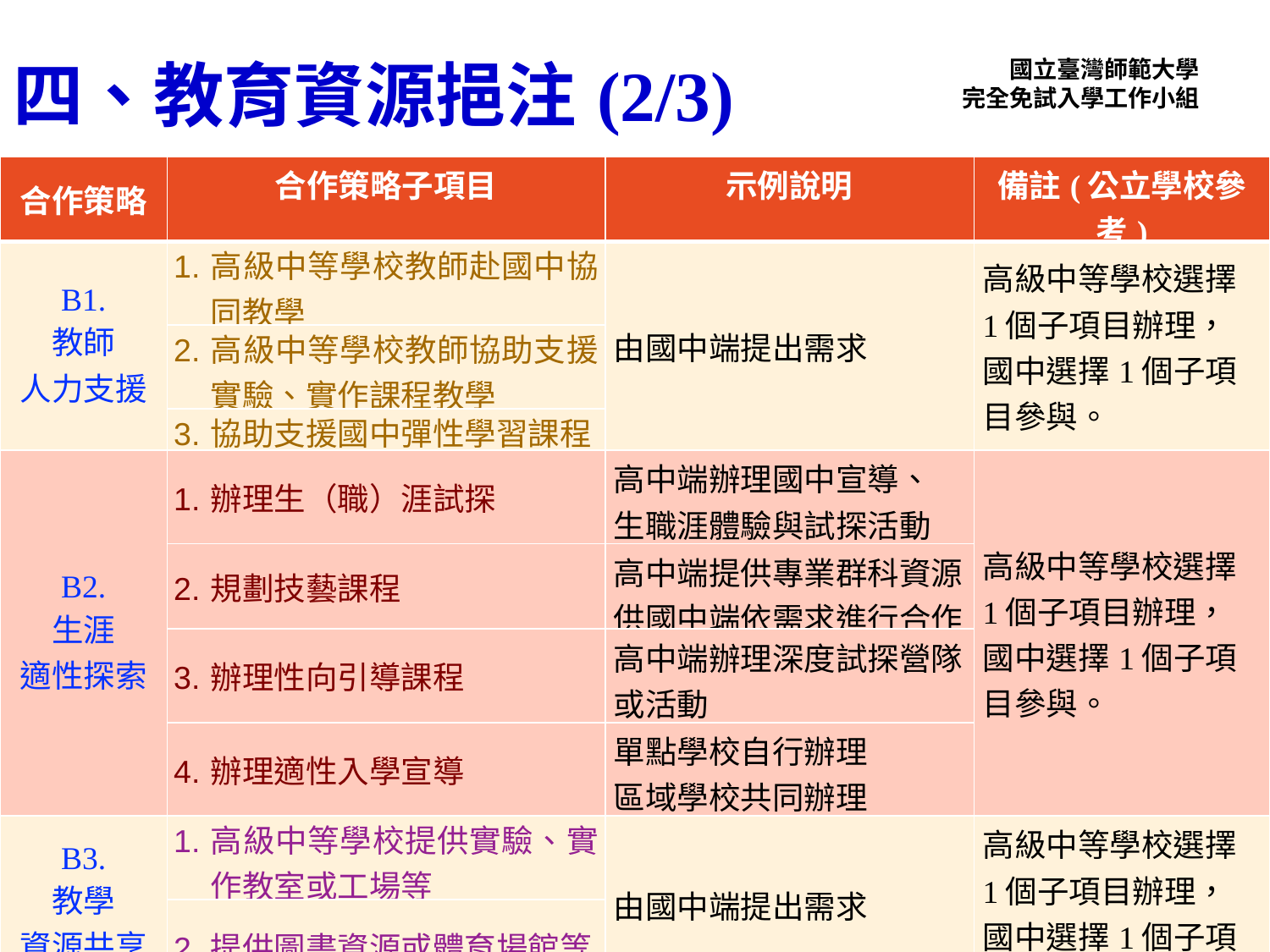

# 四、教育資源挹注(2/3)
國立臺灣師範大學
完全免試入學工作小組
| 合作策略 | 合作策略子項目 | 示例說明 | 備註(公立學校參考) |
| --- | --- | --- | --- |
| B1. 教師 人力支援 | 高級中等學校教師赴國中協同教學 | 由國中端提出需求 | 高級中等學校選擇 1個子項目辦理， 國中選擇1個子項目參與。 |
|  | 高級中等學校教師協助支援實驗、實作課程教學 |  |  |
|  | 協助支援國中彈性學習課程 |  |  |
| B2. 生涯 適性探索 | 辦理生（職）涯試探 | 高中端辦理國中宣導、 生職涯體驗與試探活動 | 高級中等學校選擇 1個子項目辦理， 國中選擇1個子項目參與。 |
|  | 規劃技藝課程 | 高中端提供專業群科資源供國中端依需求進行合作 |  |
|  | 辦理性向引導課程 | 高中端辦理深度試探營隊或活動 |  |
|  | 辦理適性入學宣導 | 單點學校自行辦理 區域學校共同辦理 |  |
| B3. 教學 資源共享 | 高級中等學校提供實驗、實作教室或工場等 | 由國中端提出需求 | 高級中等學校選擇 1個子項目辦理， 國中選擇1個子項目參與。 |
|  | 提供圖書資源或體育場館等 |  |  |
10